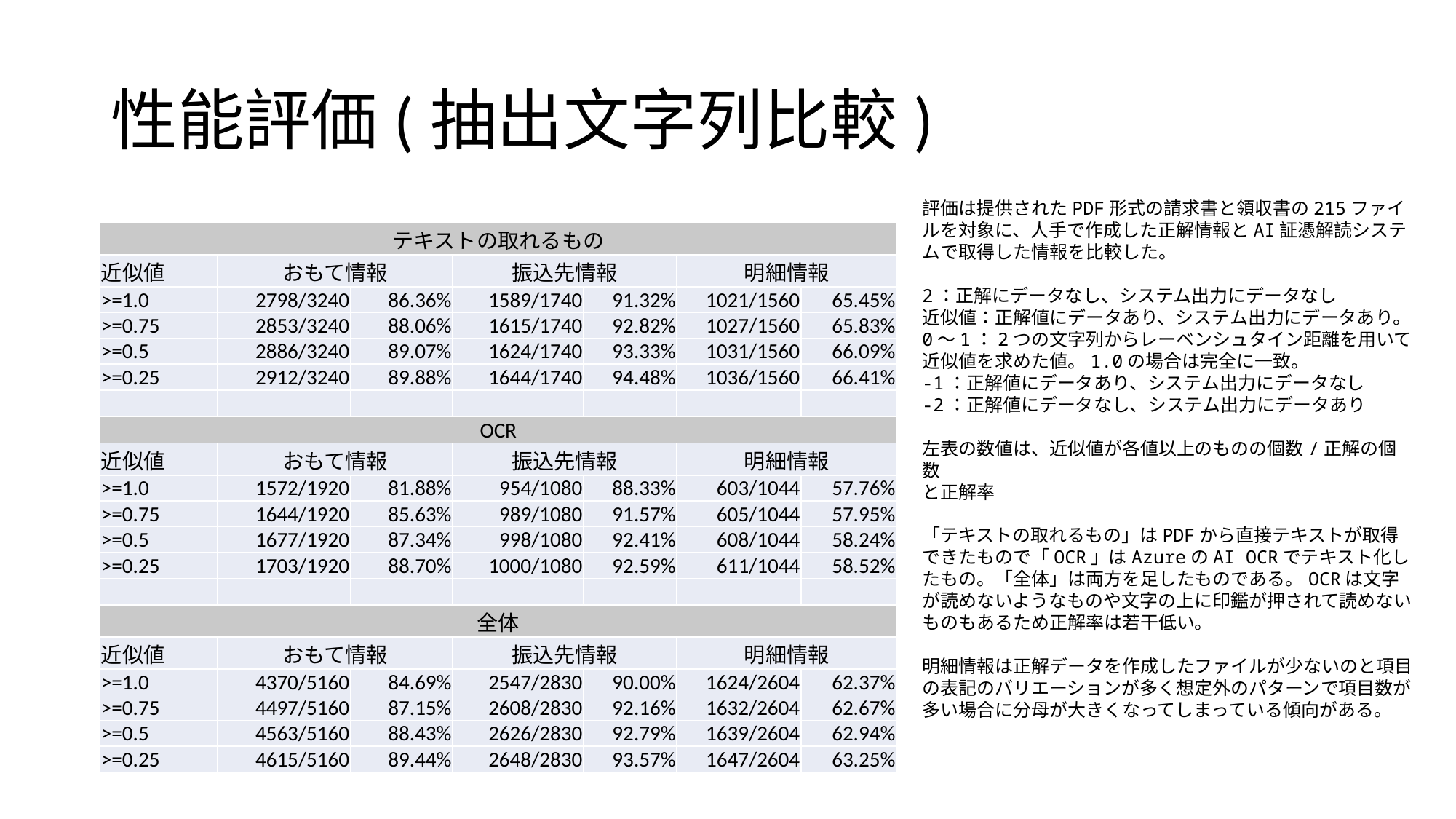

# 性能評価(抽出文字列比較)
評価は提供されたPDF形式の請求書と領収書の215ファイルを対象に、人手で作成した正解情報とAI証憑解読システムで取得した情報を比較した。

2：正解にデータなし、システム出力にデータなし
近似値：正解値にデータあり、システム出力にデータあり。0〜1：2つの文字列からレーベンシュタイン距離を用いて近似値を求めた値。1.0の場合は完全に一致。
-1：正解値にデータあり、システム出力にデータなし
-2：正解値にデータなし、システム出力にデータあり

左表の数値は、近似値が各値以上のものの個数/正解の個数
と正解率

「テキストの取れるもの」はPDFから直接テキストが取得できたもので「OCR」はAzureのAI OCRでテキスト化したもの。「全体」は両方を足したものである。OCRは文字が読めないようなものや文字の上に印鑑が押されて読めないものもあるため正解率は若干低い。

明細情報は正解データを作成したファイルが少ないのと項目の表記のバリエーションが多く想定外のパターンで項目数が多い場合に分母が大きくなってしまっている傾向がある。

| テキストの取れるもの |  |  |  |  |  |  |
| --- | --- | --- | --- | --- | --- | --- |
| 近似値 | おもて情報 |  | 振込先情報 |  | 明細情報 |  |
| >=1.0 | 2798/3240 | 86.36% | 1589/1740 | 91.32% | 1021/1560 | 65.45% |
| >=0.75 | 2853/3240 | 88.06% | 1615/1740 | 92.82% | 1027/1560 | 65.83% |
| >=0.5 | 2886/3240 | 89.07% | 1624/1740 | 93.33% | 1031/1560 | 66.09% |
| >=0.25 | 2912/3240 | 89.88% | 1644/1740 | 94.48% | 1036/1560 | 66.41% |
|  |  |  |  |  |  |  |
| OCR |  |  |  |  |  |  |
| 近似値 | おもて情報 |  | 振込先情報 |  | 明細情報 |  |
| >=1.0 | 1572/1920 | 81.88% | 954/1080 | 88.33% | 603/1044 | 57.76% |
| >=0.75 | 1644/1920 | 85.63% | 989/1080 | 91.57% | 605/1044 | 57.95% |
| >=0.5 | 1677/1920 | 87.34% | 998/1080 | 92.41% | 608/1044 | 58.24% |
| >=0.25 | 1703/1920 | 88.70% | 1000/1080 | 92.59% | 611/1044 | 58.52% |
|  |  |  |  |  |  |  |
| 全体 |  |  |  |  |  |  |
| 近似値 | おもて情報 |  | 振込先情報 |  | 明細情報 |  |
| >=1.0 | 4370/5160 | 84.69% | 2547/2830 | 90.00% | 1624/2604 | 62.37% |
| >=0.75 | 4497/5160 | 87.15% | 2608/2830 | 92.16% | 1632/2604 | 62.67% |
| >=0.5 | 4563/5160 | 88.43% | 2626/2830 | 92.79% | 1639/2604 | 62.94% |
| >=0.25 | 4615/5160 | 89.44% | 2648/2830 | 93.57% | 1647/2604 | 63.25% |